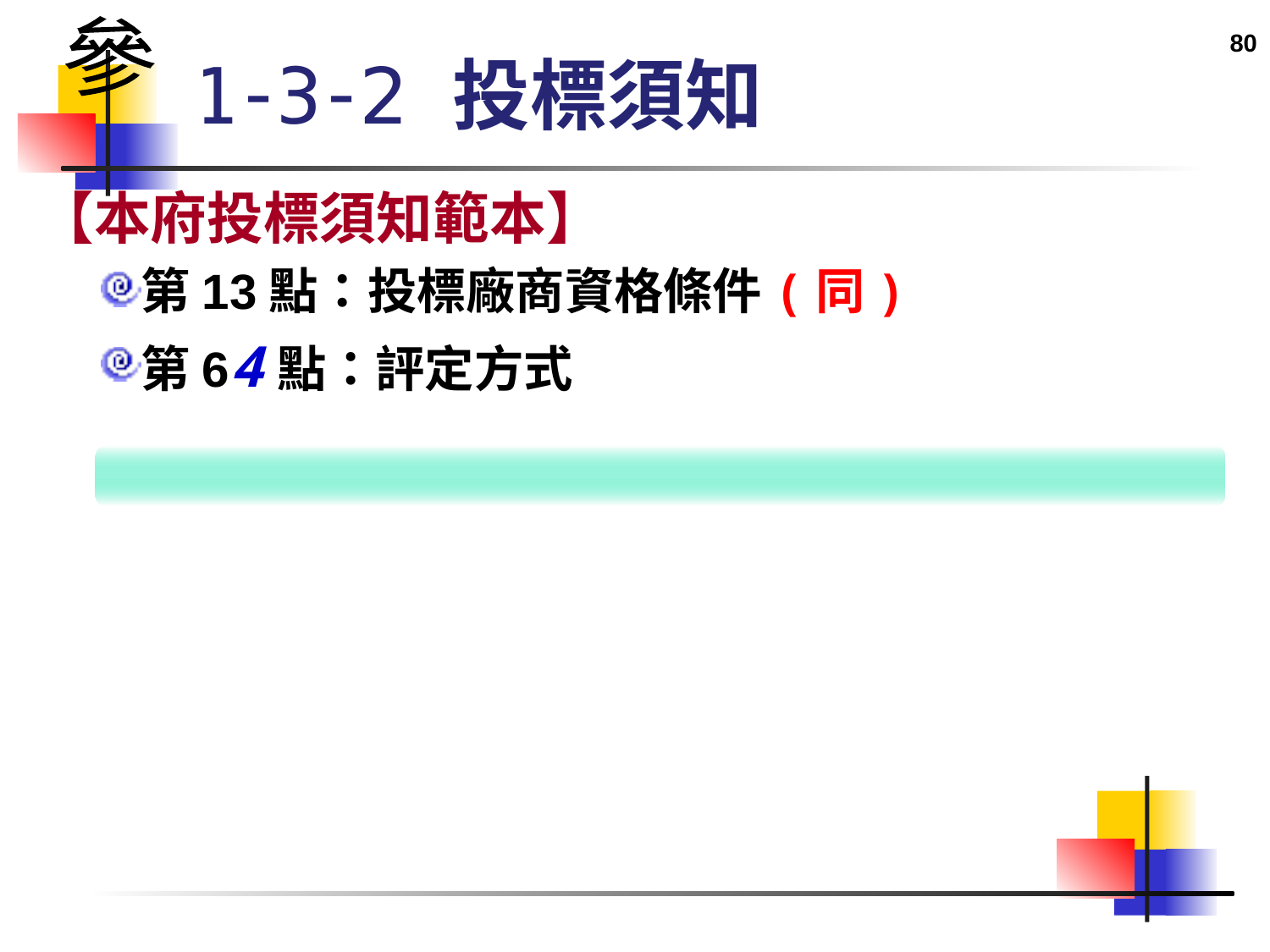

80
參
# 1-3-2 投標須知
【本府投標須知範本】
第13點：投標廠商資格條件(同)
第64點：評定方式